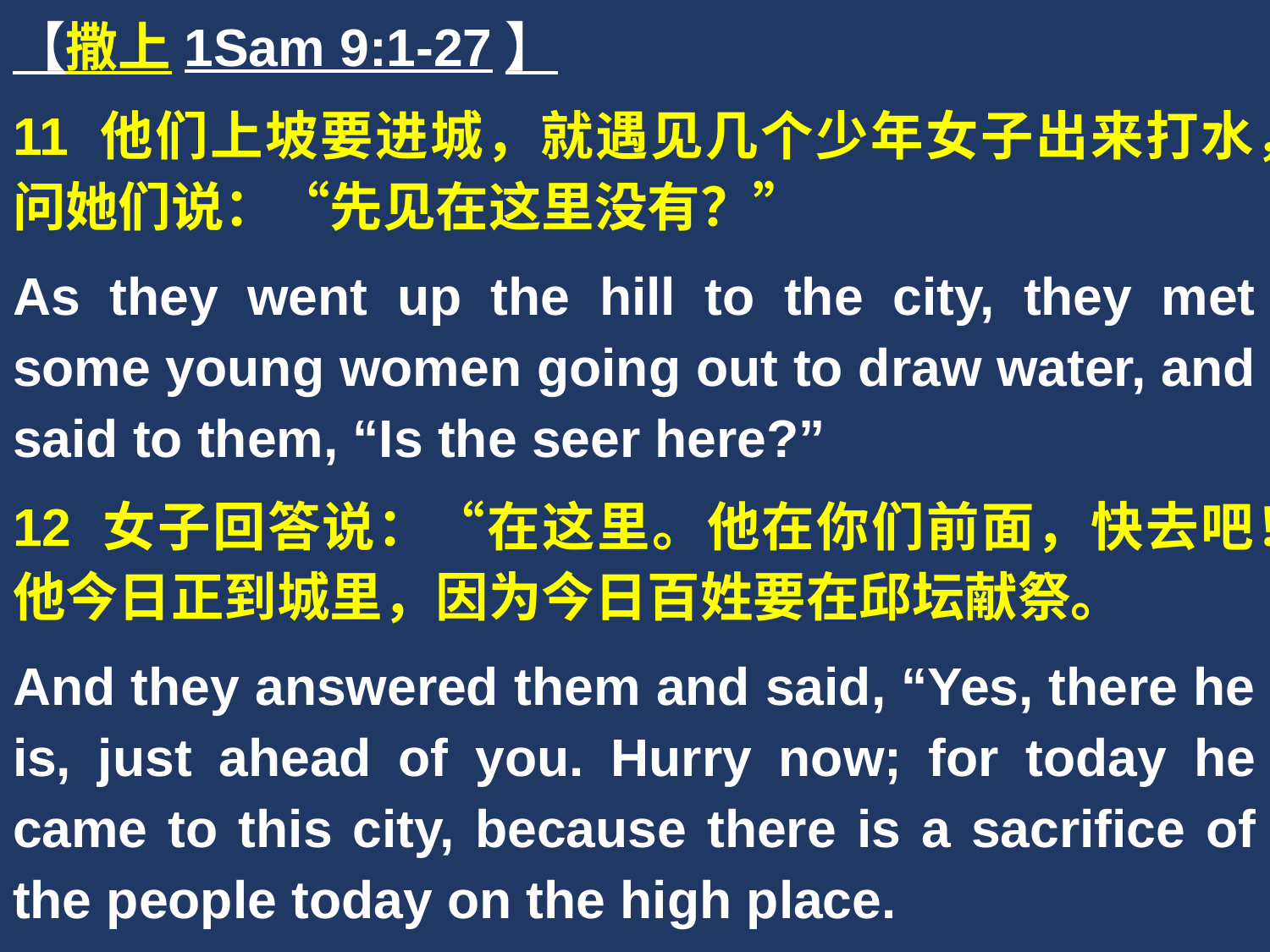

【撒上1Sam 9:1-27】
11 他们上坡要进城，就遇见几个少年女子出来打水，问她们说：“先见在这里没有？”
As they went up the hill to the city, they met some young women going out to draw water, and said to them, “Is the seer here?”
12 女子回答说：“在这里。他在你们前面，快去吧！他今日正到城里，因为今日百姓要在邱坛献祭。
And they answered them and said, “Yes, there he is, just ahead of you. Hurry now; for today he came to this city, because there is a sacrifice of the people today on the high place.